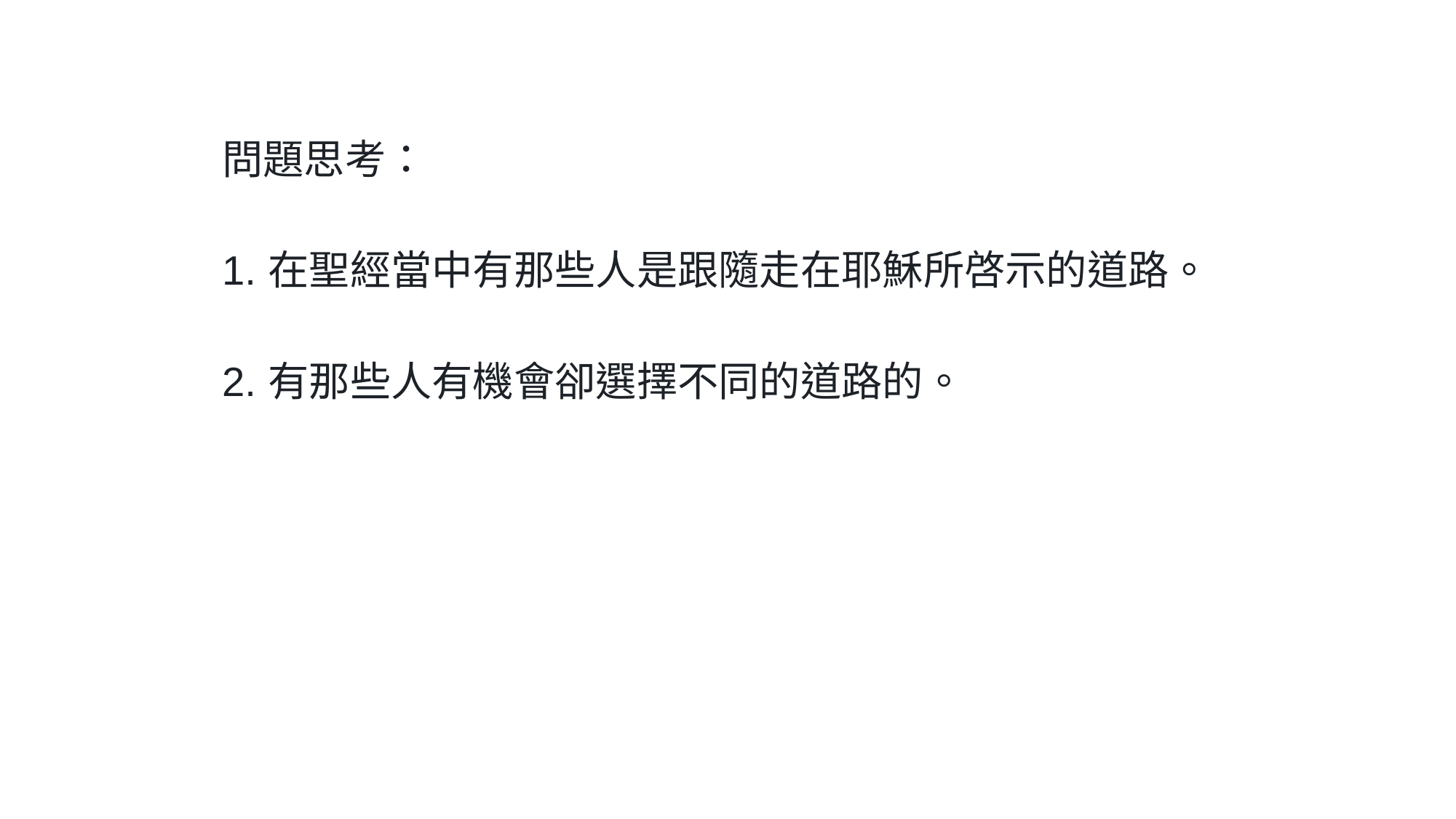

問題思考：

在聖經當中有那些人是跟隨走在耶穌所啓示的道路。

有那些人有機會卻選擇不同的道路的。